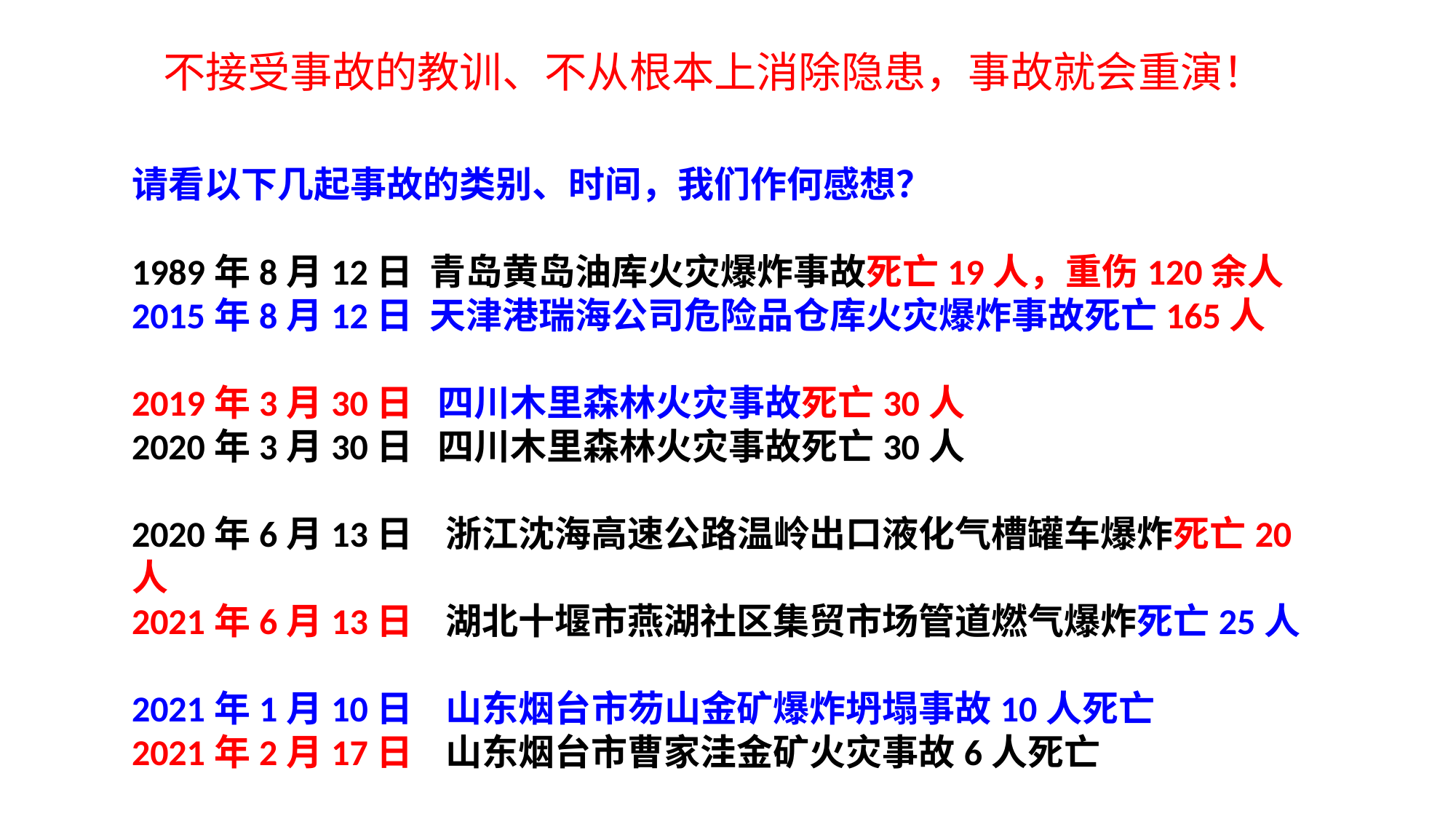

不接受事故的教训、不从根本上消除隐患，事故就会重演！

请看以下几起事故的类别、时间，我们作何感想？

1989年8月12日  青岛黄岛油库火灾爆炸事故死亡19人，重伤120余人
2015年8月12日  天津港瑞海公司危险品仓库火灾爆炸事故死亡165人

2019年3月30日   四川木里森林火灾事故死亡30人
2020年3月30日   四川木里森林火灾事故死亡30人

2020年6月13日    浙江沈海高速公路温岭出口液化气槽罐车爆炸死亡20人
2021年6月13日    湖北十堰市燕湖社区集贸市场管道燃气爆炸死亡25人

2021年1月10日    山东烟台市芴山金矿爆炸坍塌事故10人死亡
2021年2月17日    山东烟台市曹家洼金矿火灾事故6人死亡
20